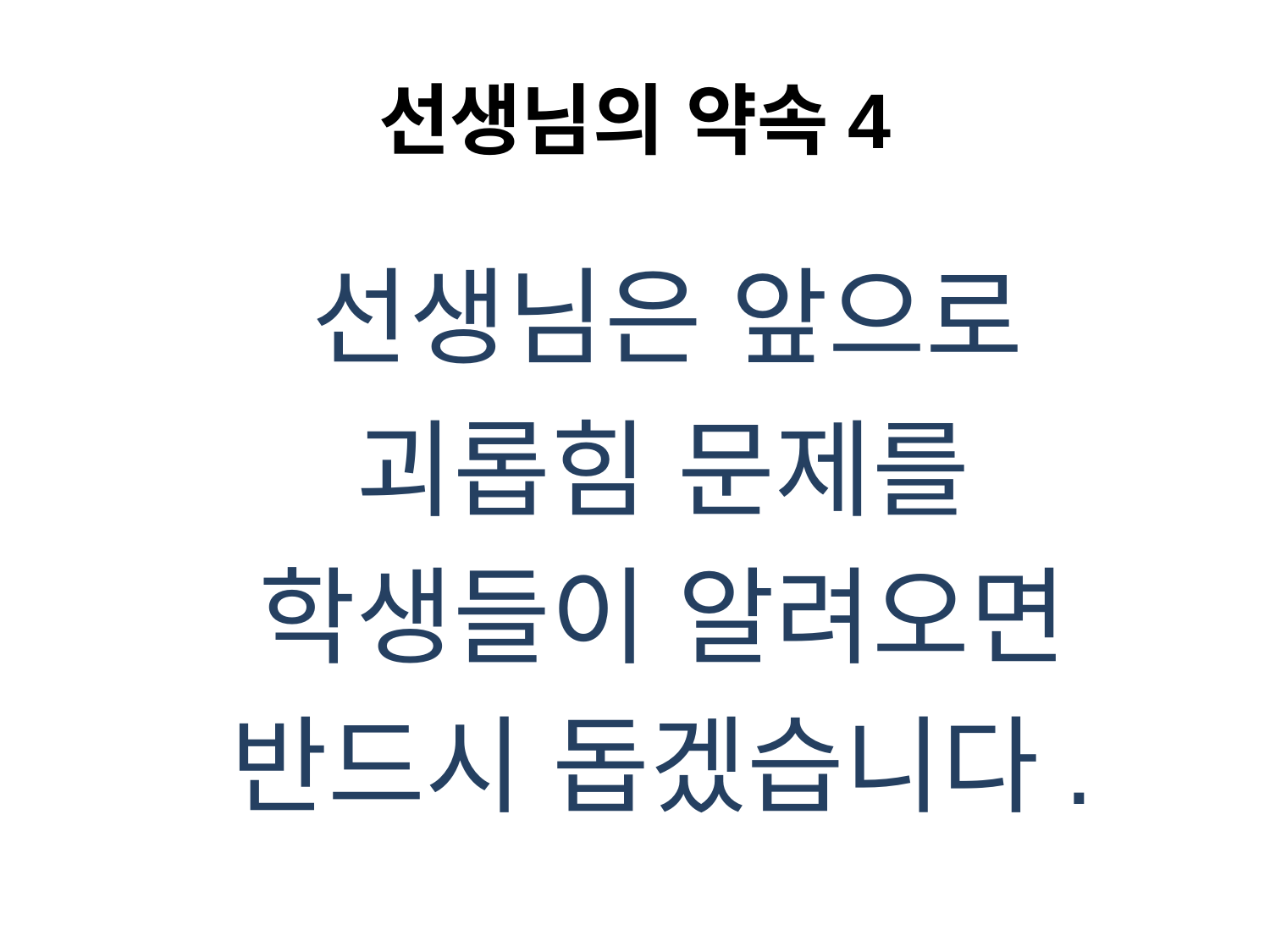

# 선생님의 약속4
 선생님은 앞으로
 괴롭힘 문제를
 학생들이 알려오면
 반드시 돕겠습니다.